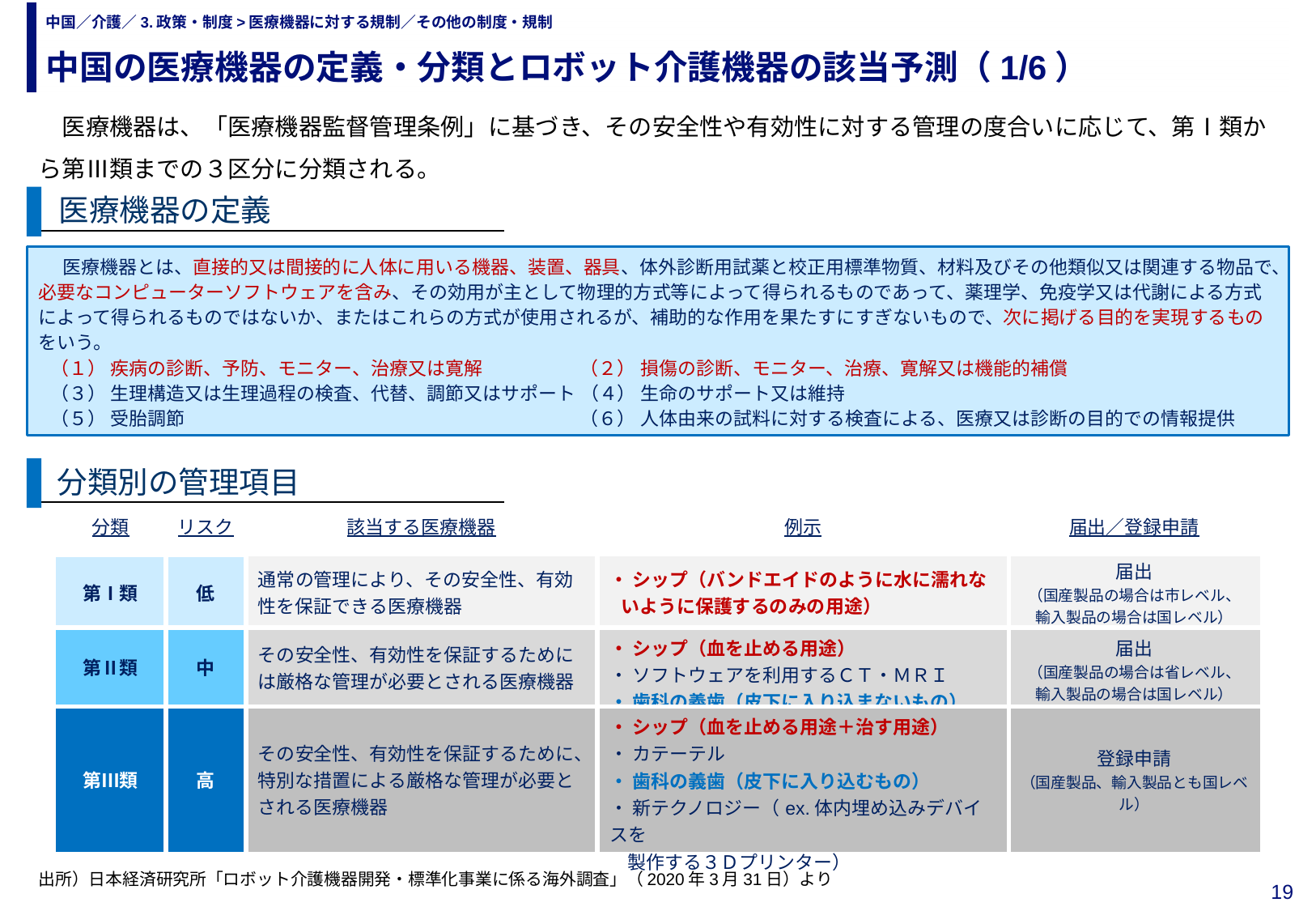

中国の医療機器の定義・分類とロボット介護機器の該当予測（1/6）
# 中国／介護／3.政策・制度>医療機器に対する規制／その他の制度・規制
　医療機器は、「医療機器監督管理条例」に基づき、その安全性や有効性に対する管理の度合いに応じて、第Ⅰ類から第Ⅲ類までの３区分に分類される。
医療機器の定義

医療機器とは、直接的又は間接的に人体に用いる機器、装置、器具、体外診断用試薬と校正用標準物質、材料及びその他類似又は関連する物品で、必要なコンピューターソフトウェアを含み、その効用が主として物理的方式等によって得られるものであって、薬理学、免疫学又は代謝による方式によって得られるものではないか、またはこれらの方式が使用されるが、補助的な作用を果たすにすぎないもので、次に掲げる目的を実現するものをいう。
（１） 疾病の診断、予防、モニター、治療又は寛解	　　　（２） 損傷の診断、モニター、治療、寛解又は機能的補償
（３） 生理構造又は生理過程の検査、代替、調節又はサポート （４） 生命のサポート又は維持
（５） 受胎調節		　　　　	　　　（６） 人体由来の試料に対する検査による、医療又は診断の目的での情報提供
分類別の管理項目

| 分類 | リスク | 該当する医療機器 | 例示 | 届出／登録申請 |
| --- | --- | --- | --- | --- |
| 第Ⅰ類 | 低 | 通常の管理により、その安全性、有効性を保証できる医療機器 | ・ シップ（バンドエイドのように水に濡れないように保護するのみの用途） | 届出 （国産製品の場合は市レベル、 輸入製品の場合は国レベル） |
| 第Ⅱ類 | 中 | その安全性、有効性を保証するためには厳格な管理が必要とされる医療機器 | ・ シップ（血を止める用途） ・ ソフトウェアを利用するＣＴ・ＭＲＩ ・ 歯科の義歯（皮下に入り込まないもの） | 届出 （国産製品の場合は省レベル、 輸入製品の場合は国レベル） |
| 第Ⅲ類 | 高 | その安全性、有効性を保証するために、特別な措置による厳格な管理が必要とされる医療機器 | ・ シップ（血を止める用途＋治す用途） ・ カテーテル ・ 歯科の義歯（皮下に入り込むもの） ・ 新テクノロジー（ex.体内埋め込みデバイスを 製作する３Ｄプリンター） | 登録申請 （国産製品、輸入製品とも国レベル） |
出所）日本経済研究所「ロボット介護機器開発・標準化事業に係る海外調査」（2020年3月31日）より